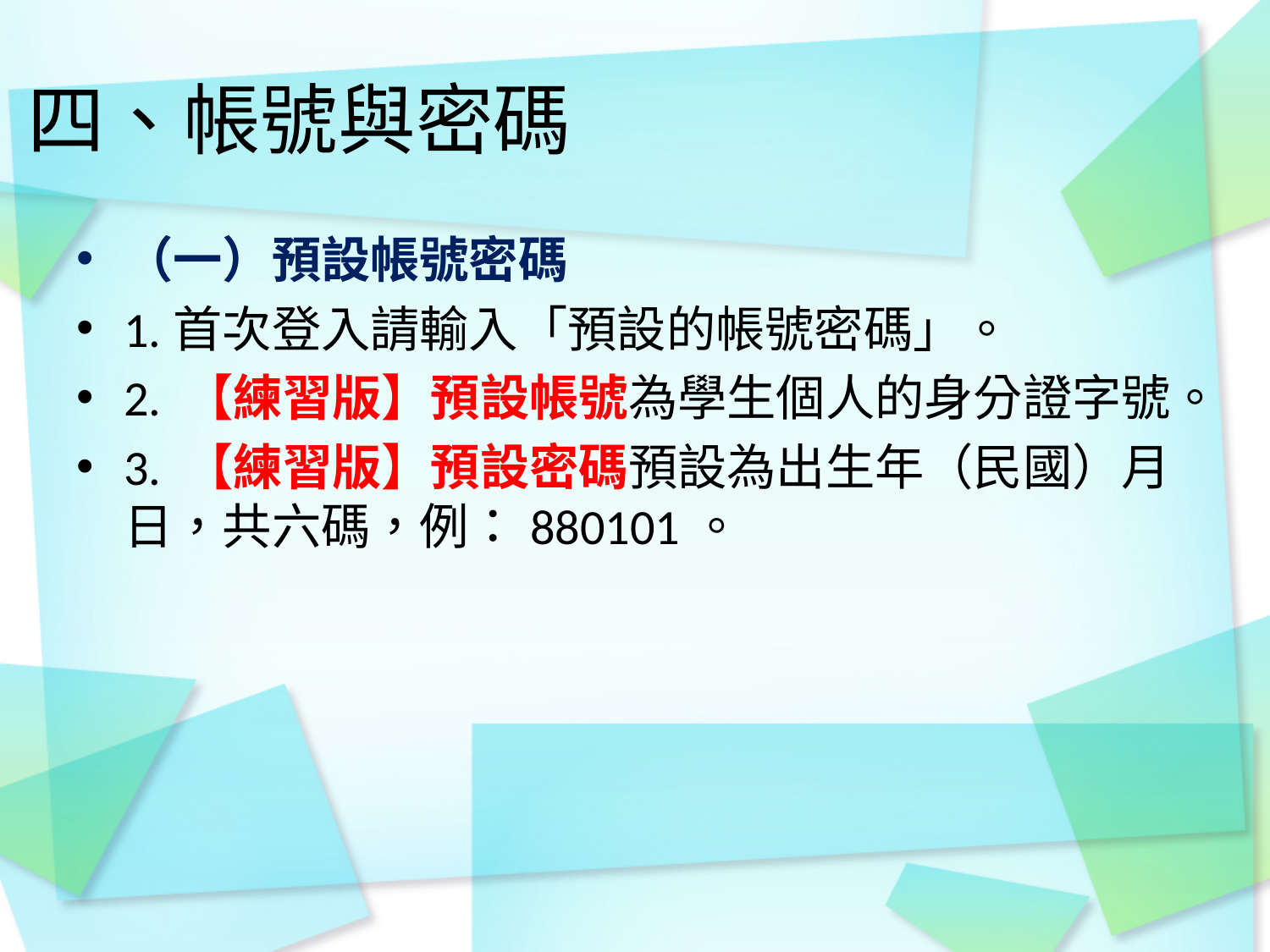

# 四、帳號與密碼
（一）預設帳號密碼
1.首次登入請輸入「預設的帳號密碼」。
2. 【練習版】預設帳號為學生個人的身分證字號。
3. 【練習版】預設密碼預設為出生年（民國）月日，共六碼，例：880101。